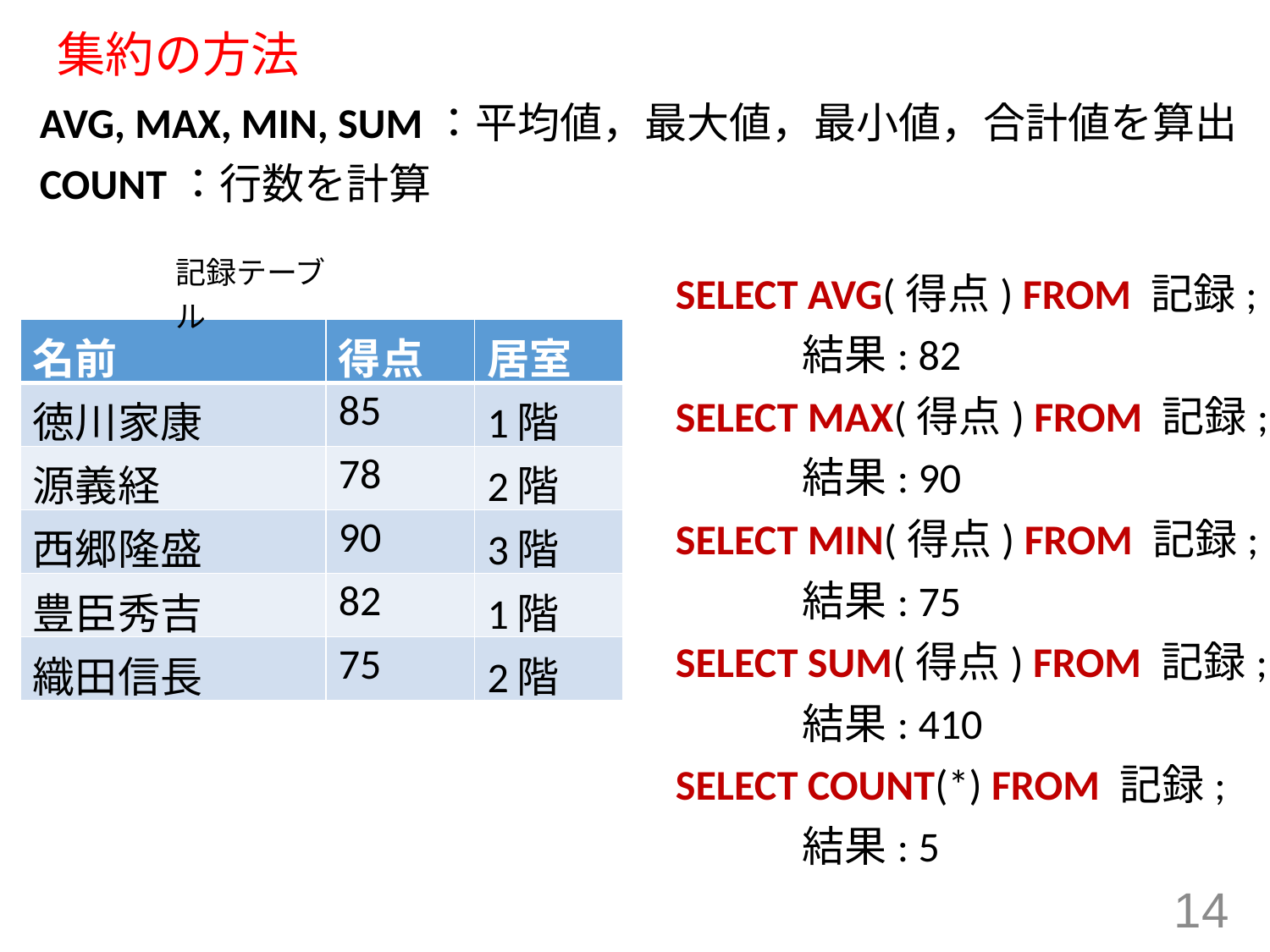

# 集約の方法
AVG, MAX, MIN, SUM：平均値，最大値，最小値，合計値を算出
COUNT：行数を計算
記録テーブル
SELECT AVG(得点) FROM 記録;
	結果: 82
SELECT MAX(得点) FROM 記録;
	結果: 90
SELECT MIN(得点) FROM 記録;
	結果: 75
SELECT SUM(得点) FROM 記録;
	結果: 410
SELECT COUNT(*) FROM 記録;
	結果: 5
| 名前 | 得点 | 居室 |
| --- | --- | --- |
| 徳川家康 | 85 | 1階 |
| 源義経 | 78 | 2階 |
| 西郷隆盛 | 90 | 3階 |
| 豊臣秀吉 | 82 | 1階 |
| 織田信長 | 75 | 2階 |
14